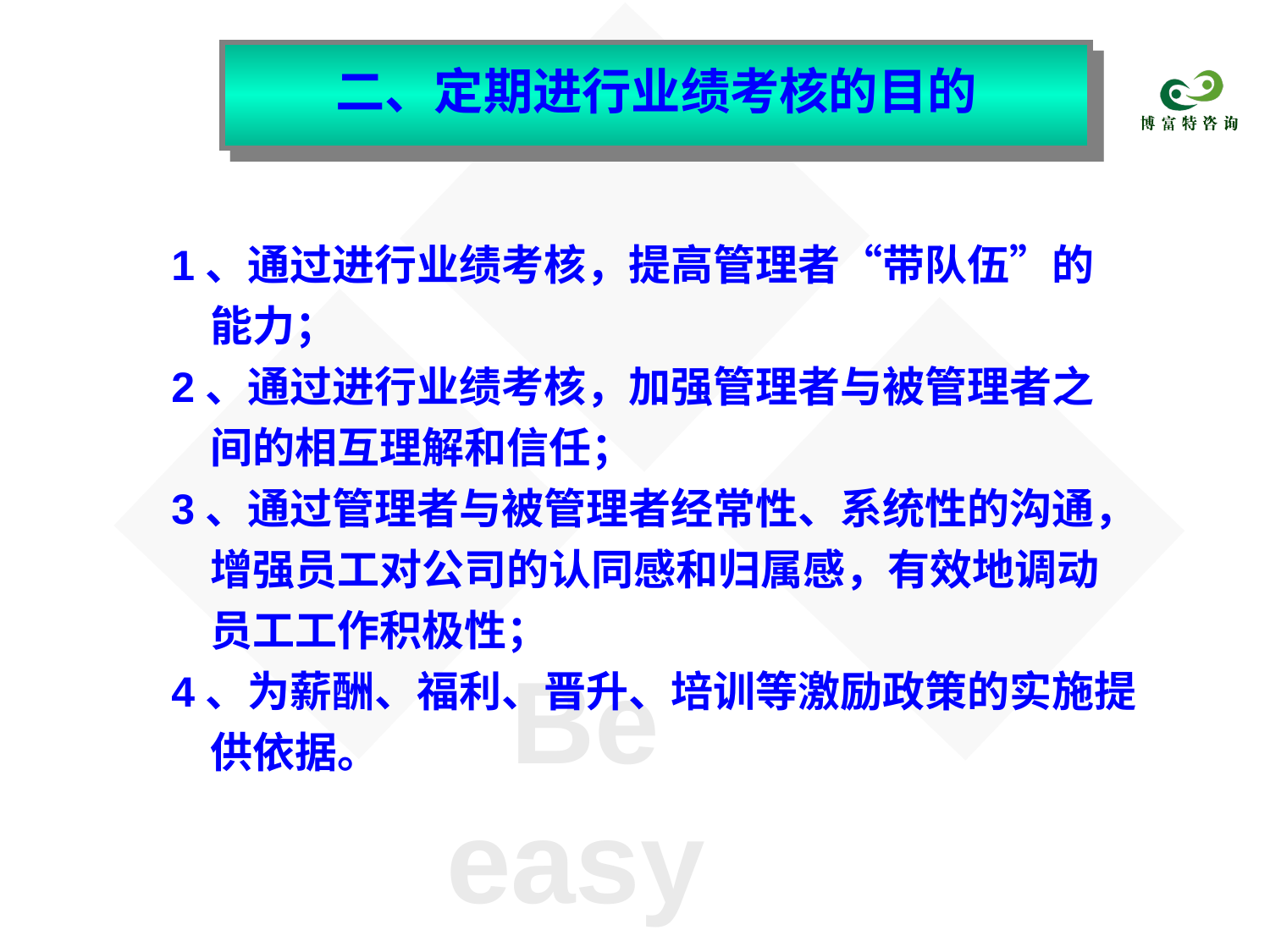

二、定期进行业绩考核的目的
1、通过进行业绩考核，提高管理者“带队伍”的
   能力；
2、通过进行业绩考核，加强管理者与被管理者之
   间的相互理解和信任；
3、通过管理者与被管理者经常性、系统性的沟通，
   增强员工对公司的认同感和归属感，有效地调动
   员工工作积极性；
4、为薪酬、福利、晋升、培训等激励政策的实施提
   供依据。